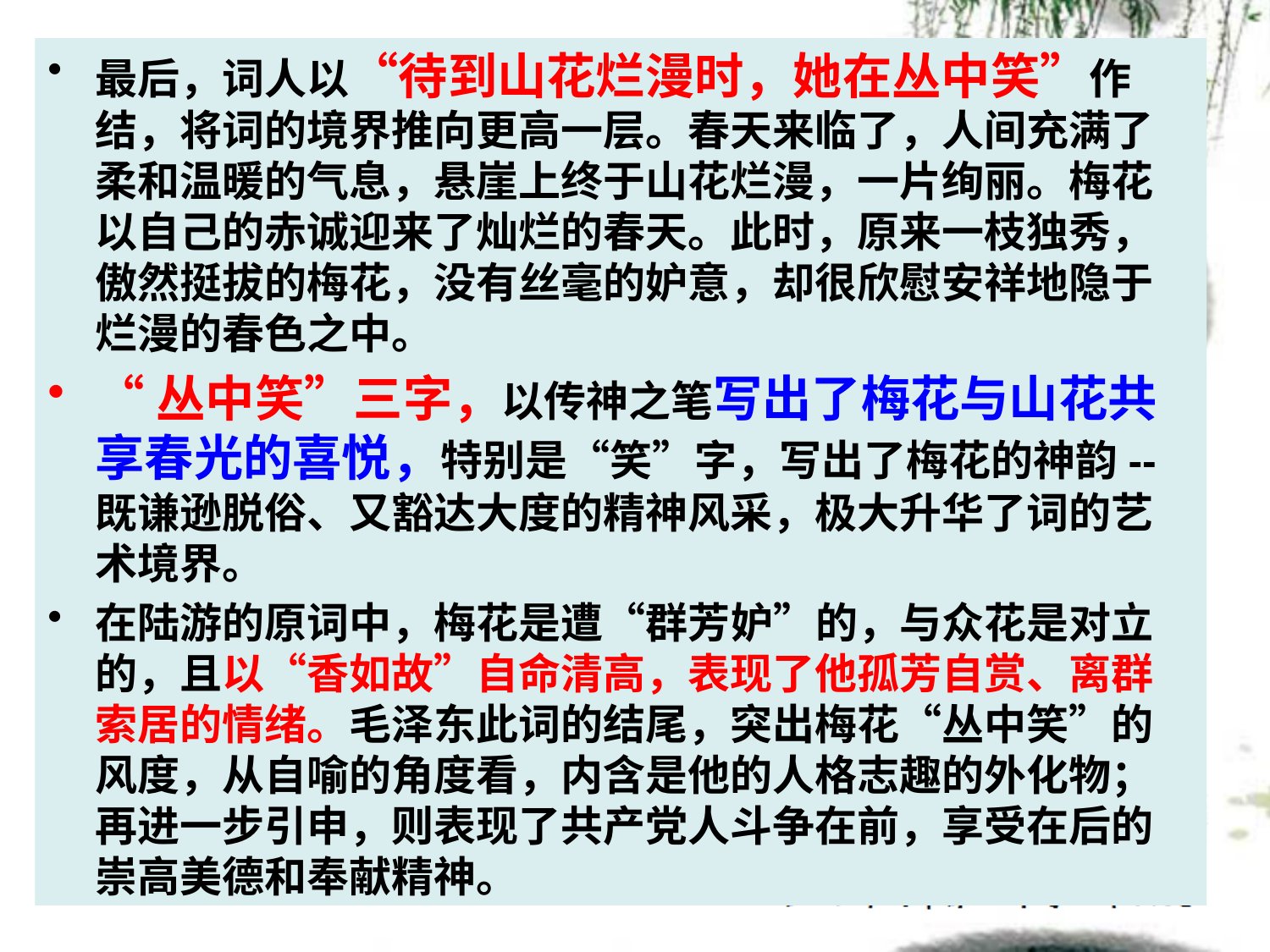

#
最后，词人以“待到山花烂漫时，她在丛中笑”作结，将词的境界推向更高一层。春天来临了，人间充满了柔和温暖的气息，悬崖上终于山花烂漫，一片绚丽。梅花以自己的赤诚迎来了灿烂的春天。此时，原来一枝独秀，傲然挺拔的梅花，没有丝毫的妒意，却很欣慰安祥地隐于烂漫的春色之中。
“丛中笑”三字，以传神之笔写出了梅花与山花共享春光的喜悦，特别是“笑”字，写出了梅花的神韵--既谦逊脱俗、又豁达大度的精神风采，极大升华了词的艺术境界。
在陆游的原词中，梅花是遭“群芳妒”的，与众花是对立的，且以“香如故”自命清高，表现了他孤芳自赏、离群索居的情绪。毛泽东此词的结尾，突出梅花“丛中笑”的风度，从自喻的角度看，内含是他的人格志趣的外化物；再进一步引申，则表现了共产党人斗争在前，享受在后的崇高美德和奉献精神。